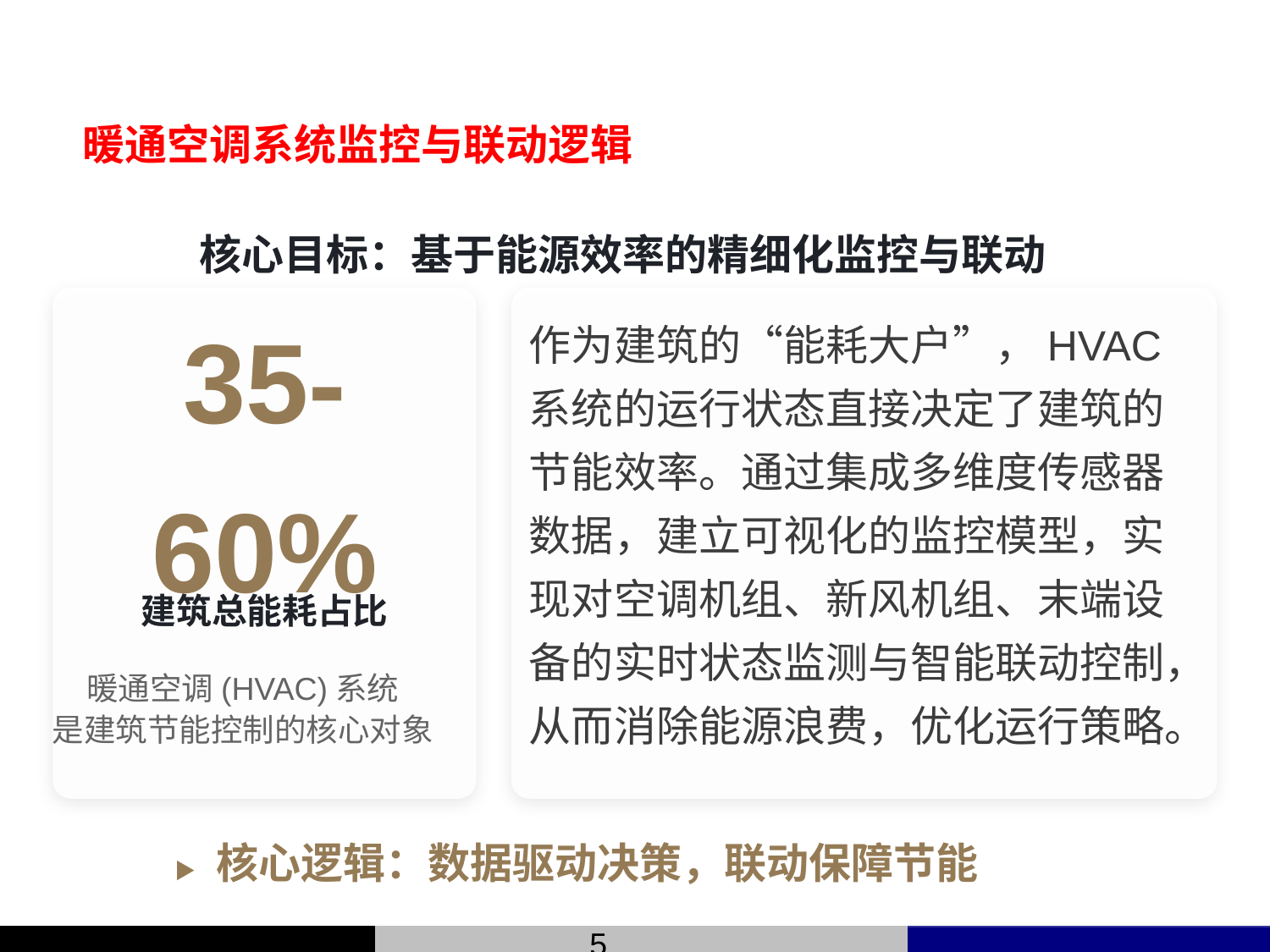

暖通空调系统监控与联动逻辑
核心目标：基于能源效率的精细化监控与联动

作为建筑的“能耗大户”，HVAC系统的运行状态直接决定了建筑的节能效率。通过集成多维度传感器数据，建立可视化的监控模型，实现对空调机组、新风机组、末端设备的实时状态监测与智能联动控制，从而消除能源浪费，优化运行策略。
35-60%
建筑总能耗占比
暖通空调(HVAC)系统
是建筑节能控制的核心对象
▶ 核心逻辑：数据驱动决策，联动保障节能